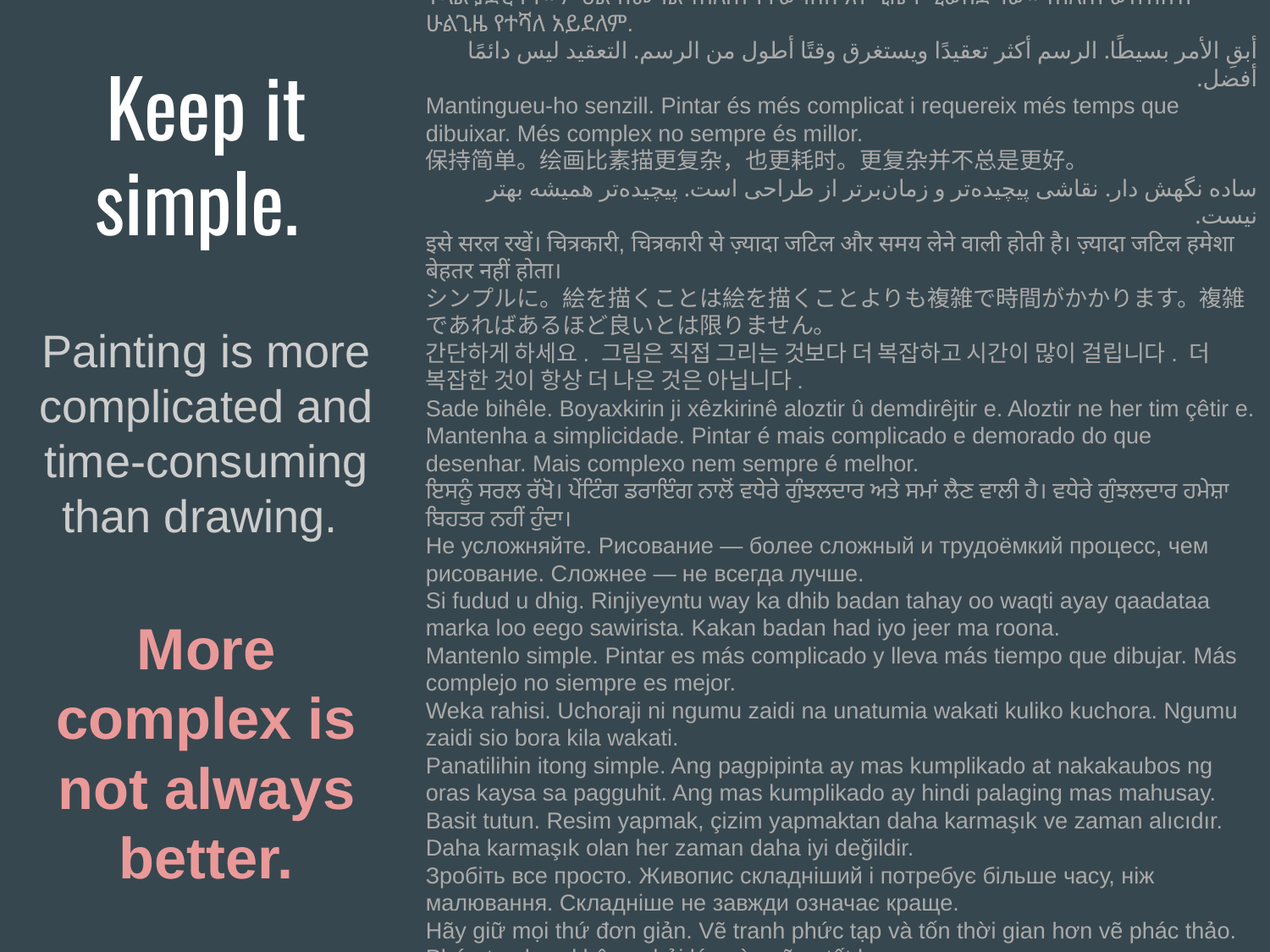

Keep it simple.
Painting is more complicated and time-consuming than drawing.
More complex is not always better.
ቀላል ያድርጉት። ሥዕል ከመሳል የበለጠ የተወሳሰበ እና ጊዜ የሚወስድ ነው። የበለጠ ውስብስብ ሁልጊዜ የተሻለ አይደለም.
أبقِ الأمر بسيطًا. الرسم أكثر تعقيدًا ويستغرق وقتًا أطول من الرسم. التعقيد ليس دائمًا أفضل.
Mantingueu-ho senzill. Pintar és més complicat i requereix més temps que dibuixar. Més complex no sempre és millor.
保持简单。绘画比素描更复杂，也更耗时。更复杂并不总是更好。
ساده نگهش دار. نقاشی پیچیده‌تر و زمان‌برتر از طراحی است. پیچیده‌تر همیشه بهتر نیست.
इसे सरल रखें। चित्रकारी, चित्रकारी से ज़्यादा जटिल और समय लेने वाली होती है। ज़्यादा जटिल हमेशा बेहतर नहीं होता।
シンプルに。絵を描くことは絵を描くことよりも複雑で時間がかかります。複雑であればあるほど良いとは限りません。
간단하게 하세요. 그림은 직접 그리는 것보다 더 복잡하고 시간이 많이 걸립니다. 더 복잡한 것이 항상 더 나은 것은 아닙니다.
Sade bihêle. Boyaxkirin ji xêzkirinê aloztir û demdirêjtir e. Aloztir ne her tim çêtir e.
Mantenha a simplicidade. Pintar é mais complicado e demorado do que desenhar. Mais complexo nem sempre é melhor.
ਇਸਨੂੰ ਸਰਲ ਰੱਖੋ। ਪੇਂਟਿੰਗ ਡਰਾਇੰਗ ਨਾਲੋਂ ਵਧੇਰੇ ਗੁੰਝਲਦਾਰ ਅਤੇ ਸਮਾਂ ਲੈਣ ਵਾਲੀ ਹੈ। ਵਧੇਰੇ ਗੁੰਝਲਦਾਰ ਹਮੇਸ਼ਾ ਬਿਹਤਰ ਨਹੀਂ ਹੁੰਦਾ।
Не усложняйте. Рисование — более сложный и трудоёмкий процесс, чем рисование. Сложнее — не всегда лучше.
Si fudud u dhig. Rinjiyeyntu way ka dhib badan tahay oo waqti ayay qaadataa marka loo eego sawirista. Kakan badan had iyo jeer ma roona.
Mantenlo simple. Pintar es más complicado y lleva más tiempo que dibujar. Más complejo no siempre es mejor.
Weka rahisi. Uchoraji ni ngumu zaidi na unatumia wakati kuliko kuchora. Ngumu zaidi sio bora kila wakati.
Panatilihin itong simple. Ang pagpipinta ay mas kumplikado at nakakaubos ng oras kaysa sa pagguhit. Ang mas kumplikado ay hindi palaging mas mahusay.
Basit tutun. Resim yapmak, çizim yapmaktan daha karmaşık ve zaman alıcıdır. Daha karmaşık olan her zaman daha iyi değildir.
Зробіть все просто. Живопис складніший і потребує більше часу, ніж малювання. Складніше не завжди означає краще.
Hãy giữ mọi thứ đơn giản. Vẽ tranh phức tạp và tốn thời gian hơn vẽ phác thảo. Phức tạp hơn không phải lúc nào cũng tốt hơn.